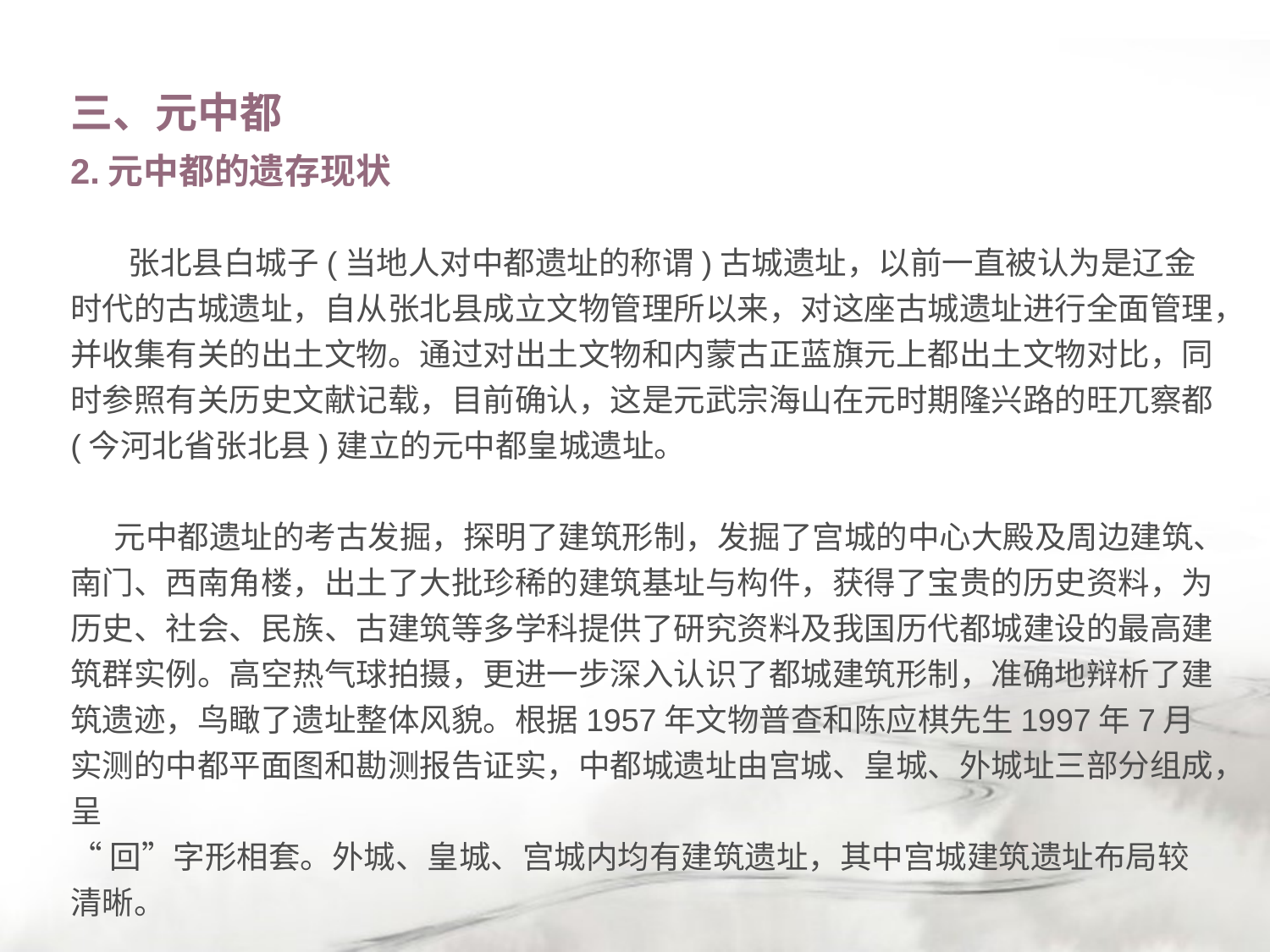

三、元中都
2.元中都的遗存现状
       张北县白城子(当地人对中都遗址的称谓)古城遗址，以前一直被认为是辽金时代的古城遗址，自从张北县成立文物管理所以来，对这座古城遗址进行全面管理，并收集有关的出土文物。通过对出土文物和内蒙古正蓝旗元上都出土文物对比，同时参照有关历史文献记载，目前确认，这是元武宗海山在元时期隆兴路的旺兀察都(今河北省张北县)建立的元中都皇城遗址。

     元中都遗址的考古发掘，探明了建筑形制，发掘了宫城的中心大殿及周边建筑、南门、西南角楼，出土了大批珍稀的建筑基址与构件，获得了宝贵的历史资料，为历史、社会、民族、古建筑等多学科提供了研究资料及我国历代都城建设的最高建筑群实例。高空热气球拍摄，更进一步深入认识了都城建筑形制，准确地辩析了建筑遗迹，鸟瞰了遗址整体风貌。根据1957年文物普查和陈应棋先生1997年7月实测的中都平面图和勘测报告证实，中都城遗址由宫城、皇城、外城址三部分组成，呈
“回”字形相套。外城、皇城、宫城内均有建筑遗址，其中宫城建筑遗址布局较清晰。